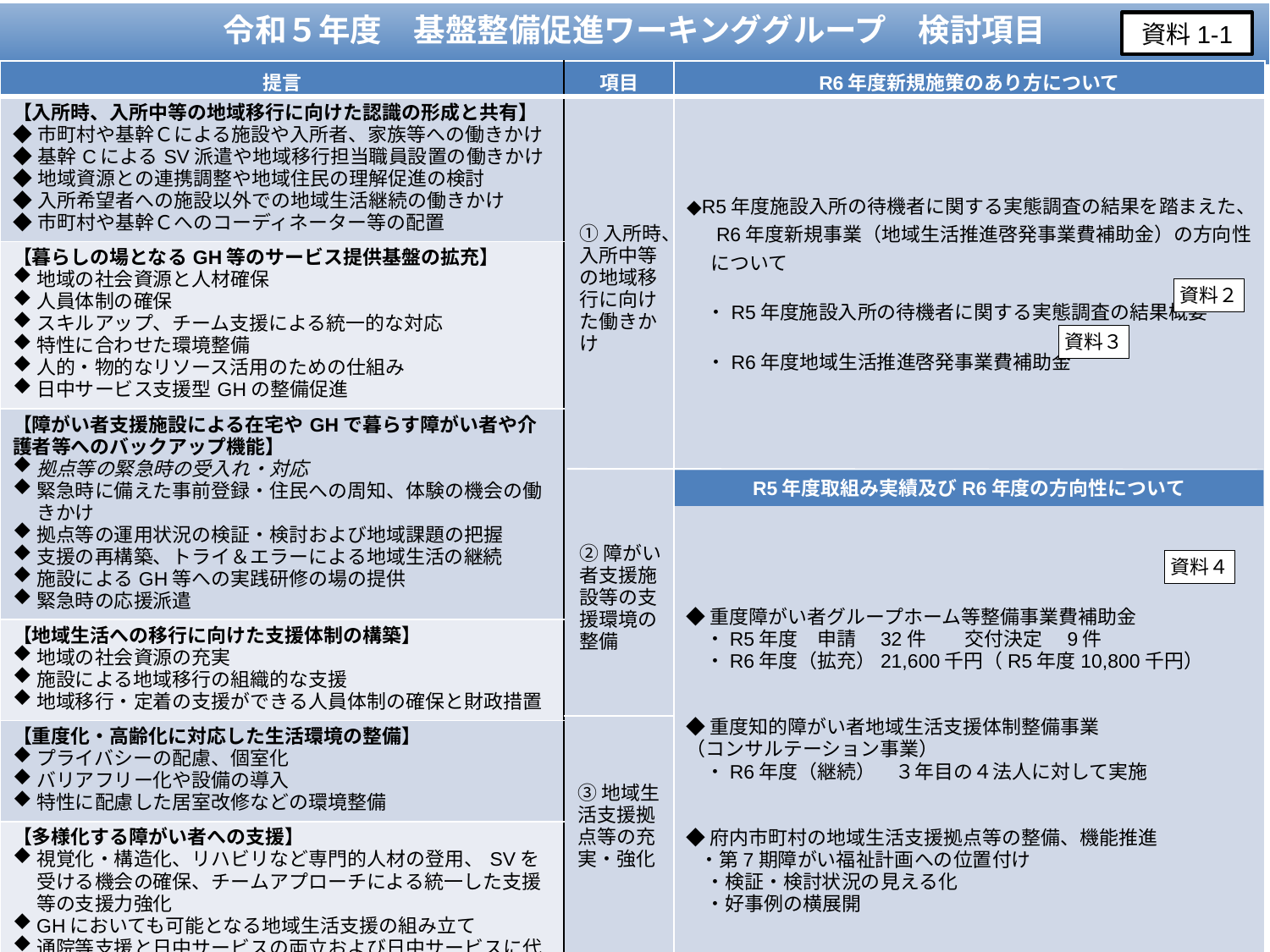

令和５年度　基盤整備促進ワーキンググループ　検討項目
資料1-1
| 提言 | 項目 | R6年度新規施策のあり方について |
| --- | --- | --- |
| 【入所時、入所中等の地域移行に向けた認識の形成と共有】 ◆市町村や基幹Ｃによる施設や入所者、家族等への働きかけ ◆基幹CによるSV派遣や地域移行担当職員設置の働きかけ ◆地域資源との連携調整や地域住民の理解促進の検討 ◆入所希望者への施設以外での地域生活継続の働きかけ ◆市町村や基幹Ｃへのコーディネーター等の配置 |  | ◆R5年度施設入所の待機者に関する実態調査の結果を踏まえた、 　 R6年度新規事業（地域生活推進啓発事業費補助金）の方向性 　 について 　・R5年度施設入所の待機者に関する実態調査の結果概要 　・R6年度地域生活推進啓発事業費補助金 |
| 【暮らしの場となるGH等のサービス提供基盤の拡充】 地域の社会資源と人材確保 人員体制の確保 スキルアップ、チーム支援による統一的な対応 特性に合わせた環境整備 人的・物的なリソース活用のための仕組み 日中サービス支援型GHの整備促進 |  |  |
| 【障がい者支援施設による在宅やGHで暮らす障がい者や介護者等へのバックアップ機能】 拠点等の緊急時の受入れ・対応 緊急時に備えた事前登録・住民への周知、体験の機会の働きかけ 拠点等の運用状況の検証・検討および地域課題の把握 支援の再構築、トライ＆エラーによる地域生活の継続 施設によるGH等への実践研修の場の提供 緊急時の応援派遣 |  |  |
| 【地域生活への移行に向けた支援体制の構築】 地域の社会資源の充実 施設による地域移行の組織的な支援 地域移行・定着の支援ができる人員体制の確保と財政措置 |  |  |
| 【重度化・高齢化に対応した生活環境の整備】 プライバシーの配慮、個室化 バリアフリー化や設備の導入 特性に配慮した居室改修などの環境整備 |  | ◆府内市町村の地域生活支援拠点等の整備、機能推進 　・第7期障がい福祉計画への位置付け 　・検証・検討状況の見える化 　・好事例の横展開 【資料５】 |
| 【多様化する障がい者への支援】 視覚化・構造化、リハビリなど専門的人材の登用、SVを受ける機会の確保、チームアプローチによる統一した支援等の支援力強化 GHにおいても可能となる地域生活支援の組み立て 通院等支援と日中サービスの両立および日中サービスに代わる報酬 |  |  |
①入所時、入所中等の地域移行に向けた働きかけ
資料２
資料３
R5年度取組み実績及びR6年度の方向性について
②障がい者支援施設等の支援環境の整備
資料４

◆重度障がい者グループホーム等整備事業費補助金
　・R5年度　申請　32件　　交付決定　9件
　・R6年度（拡充）21,600千円（R5年度10,800千円）

◆重度知的障がい者地域生活支援体制整備事業
（コンサルテーション事業）
　・R6年度（継続）　３年目の４法人に対して実施

◆府内市町村の地域生活支援拠点等の整備、機能推進
  ・第7期障がい福祉計画への位置付け
　・検証・検討状況の見える化
　・好事例の横展開
③地域生活支援拠点等の充実・強化
1